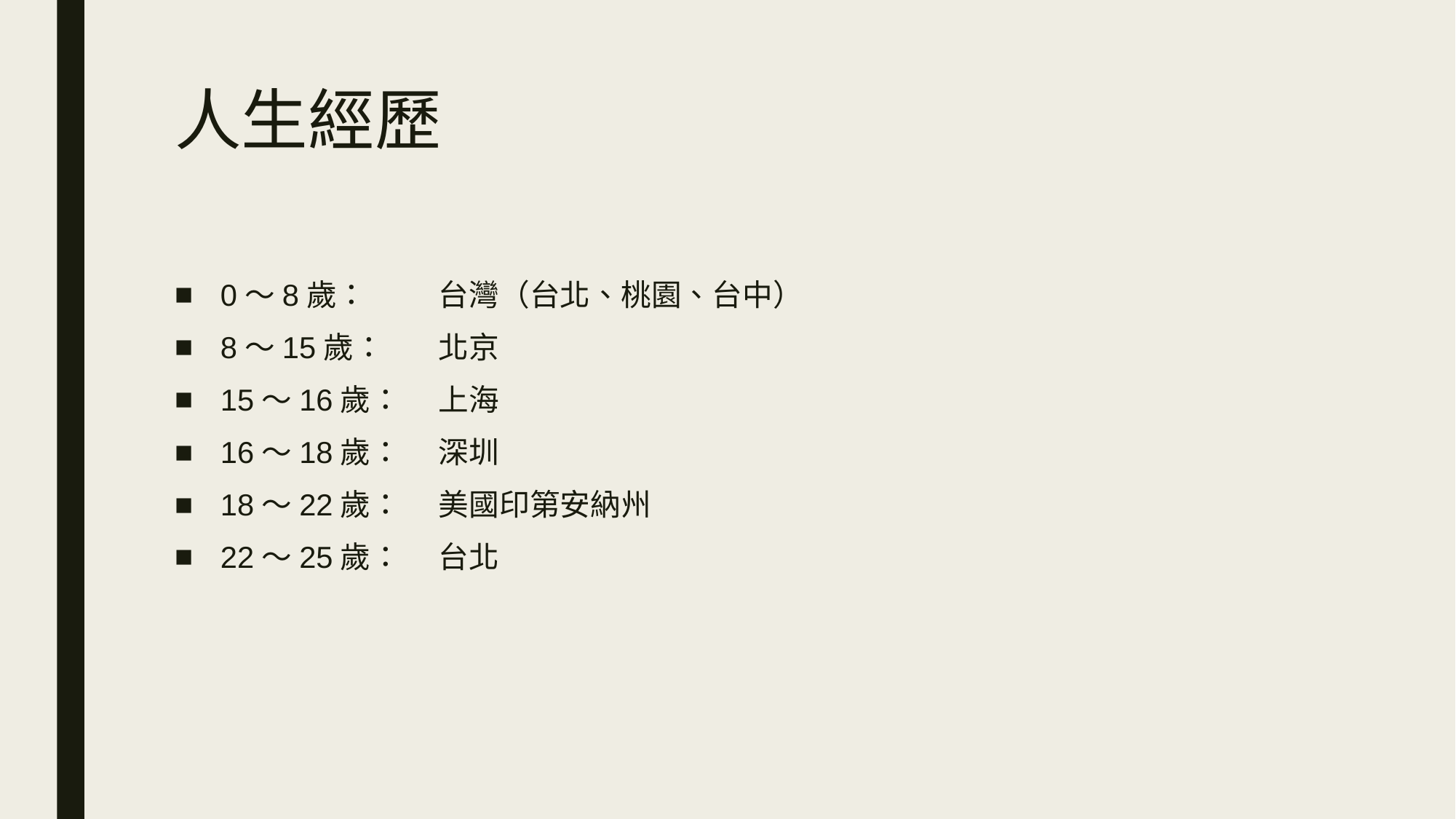

# 人生經歷
0～8歲：	台灣（台北、桃園、台中）
8～15歲：	北京
15～16歲：	上海
16～18歲：	深圳
18～22歲：	美國印第安納州
22～25歲：	台北